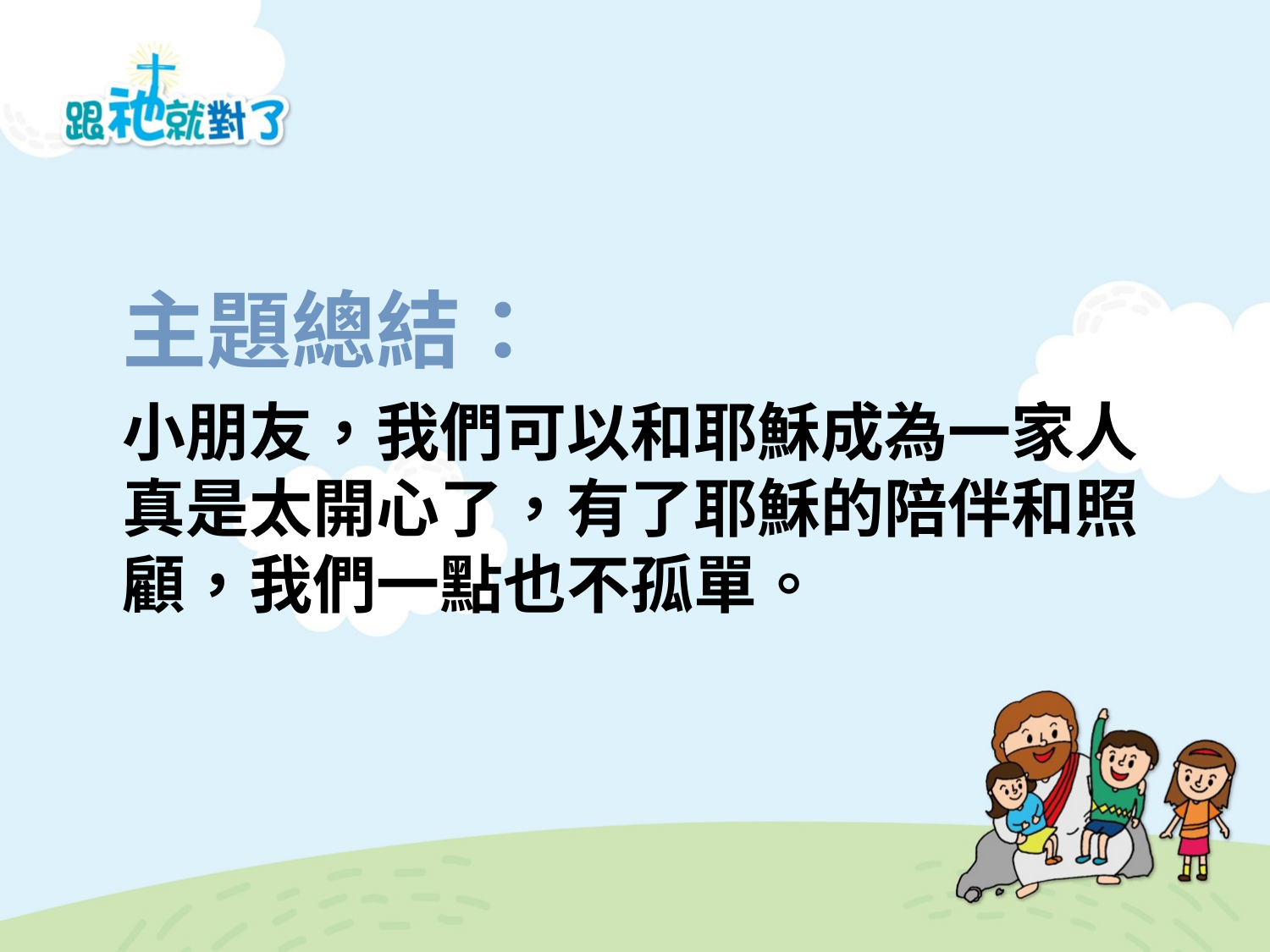

主題總結：
小朋友，我們可以和耶穌成為一家人真是太開心了，有了耶穌的陪伴和照顧，我們一點也不孤單。